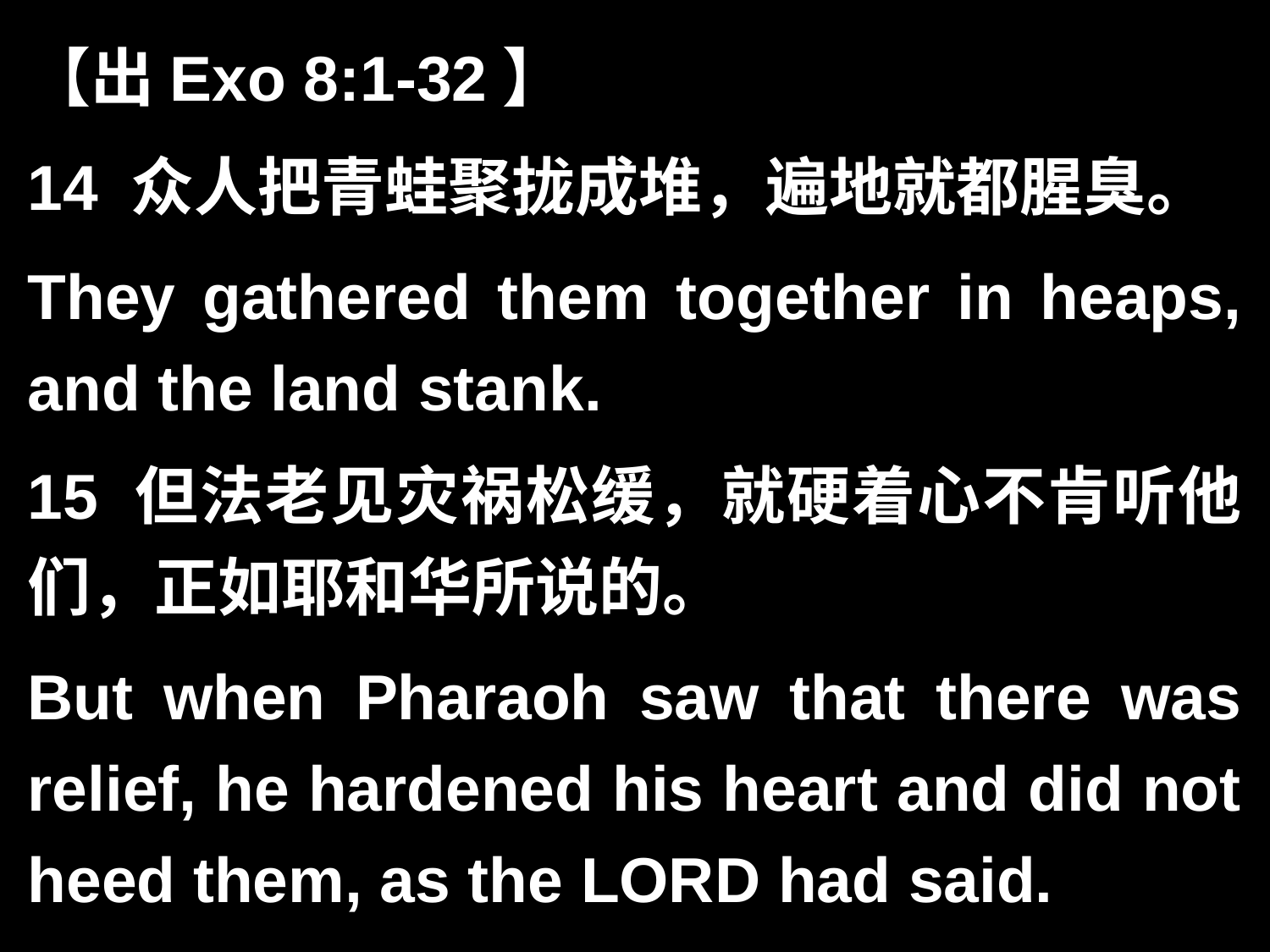

【出Exo 8:1-32】
14 众人把青蛙聚拢成堆，遍地就都腥臭。
They gathered them together in heaps, and the land stank.
15 但法老见灾祸松缓，就硬着心不肯听他们，正如耶和华所说的。
But when Pharaoh saw that there was relief, he hardened his heart and did not heed them, as the LORD had said.